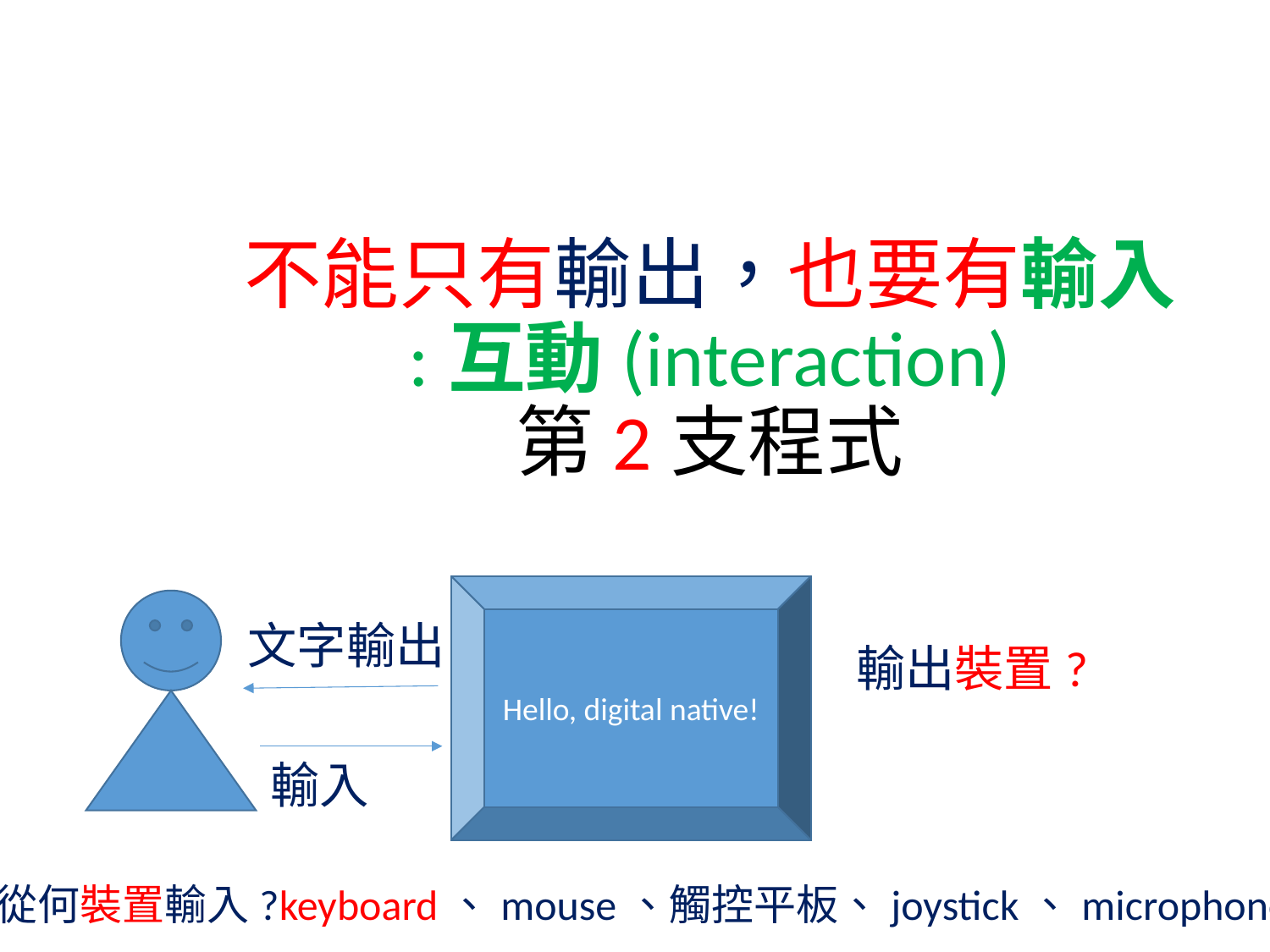

# 不能只有輸出，也要有輸入 :互動(interaction) 第2支程式
Hello, digital native!

文字輸出
輸出裝置?

輸入
從何裝置輸入?keyboard、mouse、觸控平板、joystick、microphone